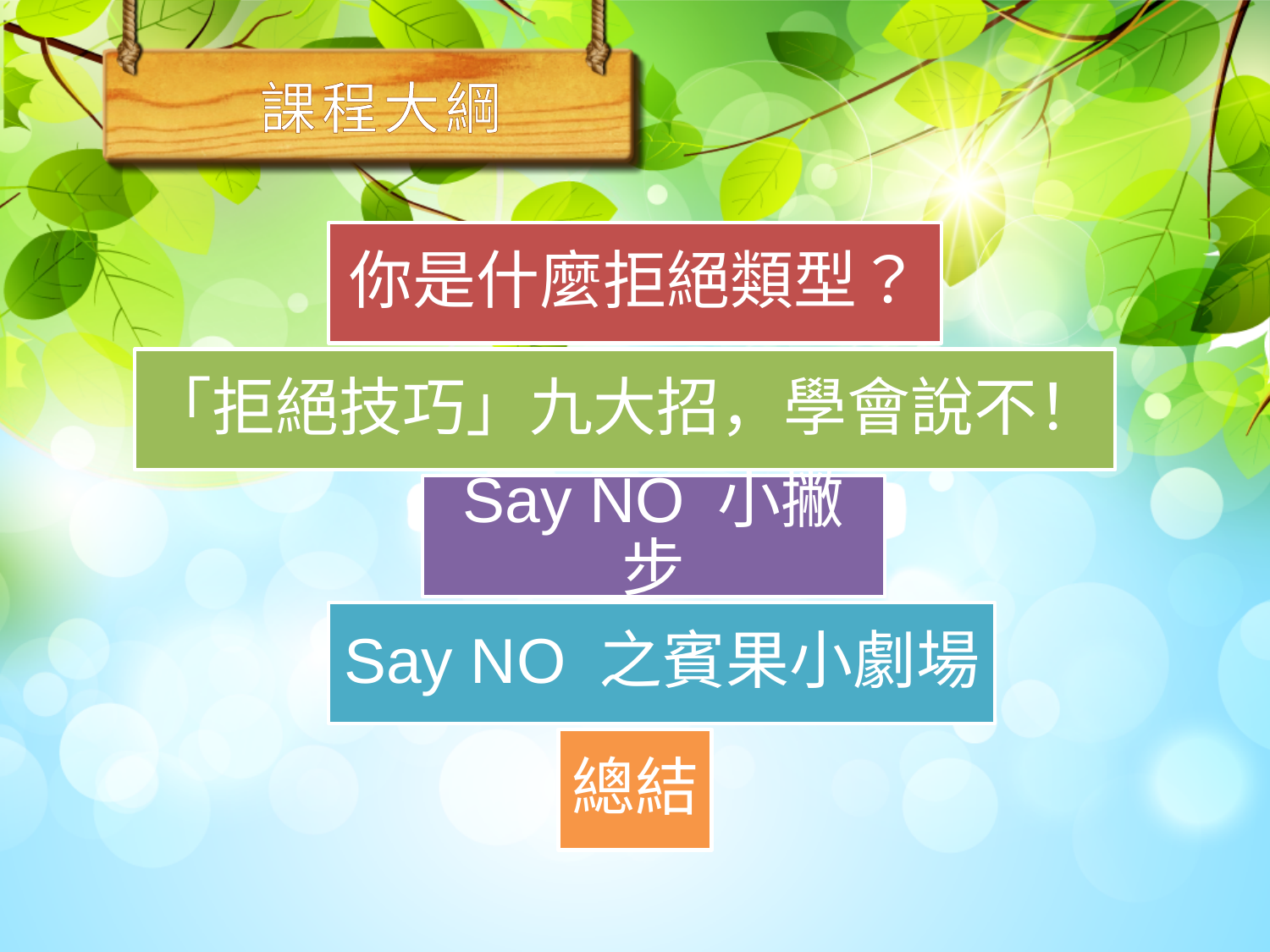

課程大綱
你是什麼拒絕類型？
「拒絕技巧」九大招，學會說不！
Say NO 小撇步
Say NO 之賓果小劇場
總結